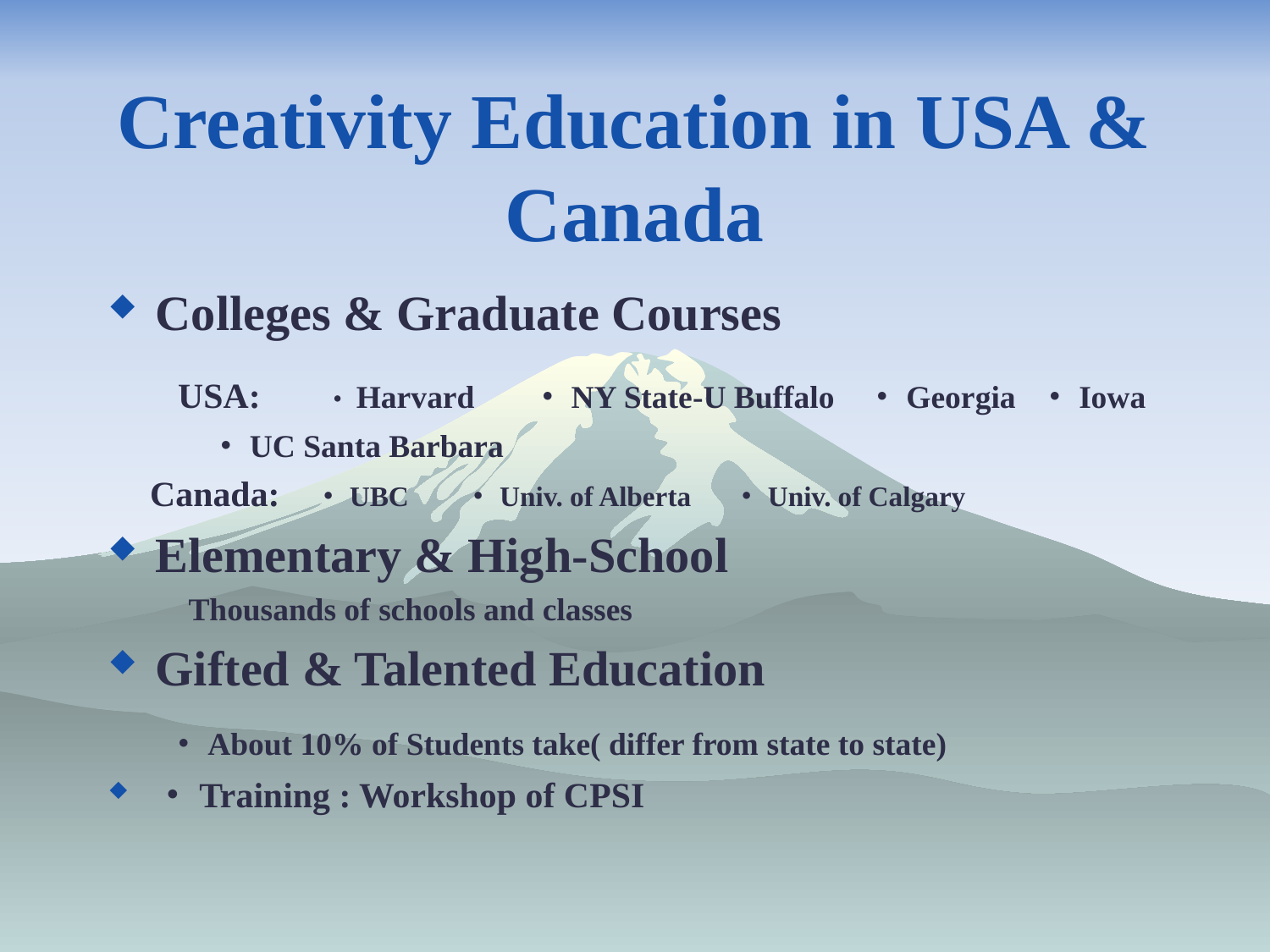

# Creativity Education in USA & Canada

Colleges & Graduate Courses
　USA:　・Harvard　　・NY State-U Buffalo　・Georgia  ・Iowa
　　　 ・UC Santa Barbara
      Canada:    ・UBC       ・Univ. of Alberta     ・Univ. of Calgary
Elementary & High-School
          Thousands of schools and classes
Gifted & Talented Education
　 ・About 10% of Students take( differ from state to state)
・Training : Workshop of CPSI